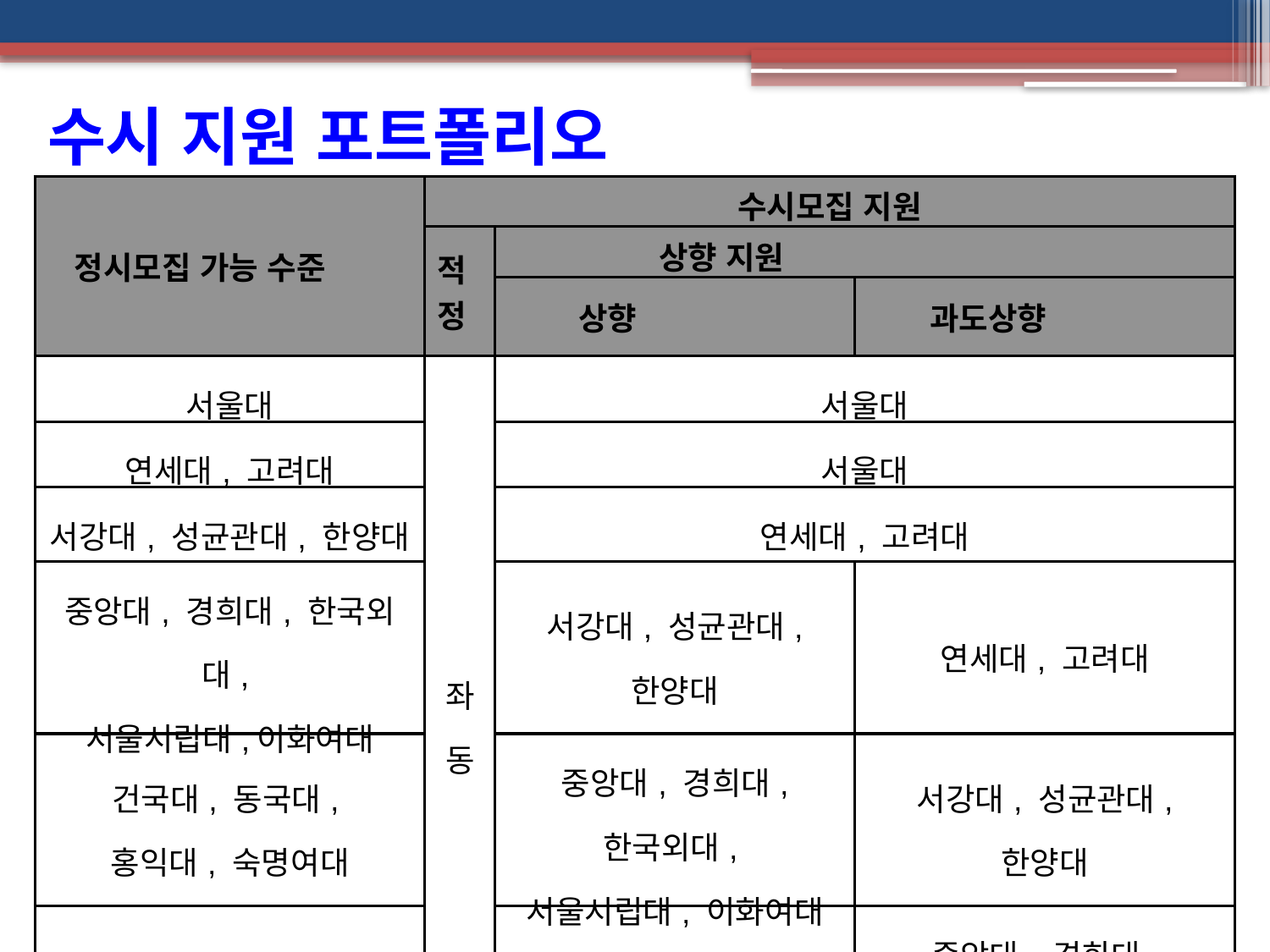

수시 지원 포트폴리오
| 정시모집 가능 수준 | 수시모집 지원 |  |  |
| --- | --- | --- | --- |
|  | 적정 | 상향 지원 |  |
|  |  | 상향 | 과도상향 |
| 서울대 | 좌동 | 서울대 |  |
| 연세대, 고려대 |  | 서울대 |  |
| 서강대, 성균관대, 한양대 |  | 연세대, 고려대 |  |
| 중앙대, 경희대, 한국외대, 서울시립대,이화여대 |  | 서강대, 성균관대, 한양대 | 연세대, 고려대 |
| 건국대, 동국대, 홍익대, 숙명여대 |  | 중앙대, 경희대, 한국외대, 서울시립대, 이화여대 | 서강대, 성균관대, 한양대 |
| 인하대, 아주대 단국대, 숭실대 |  | 건국대, 동국대, 홍익대, 숙명여대 | 중앙대, 경희대, 한국외대, 서울시립대, 이화여대 |